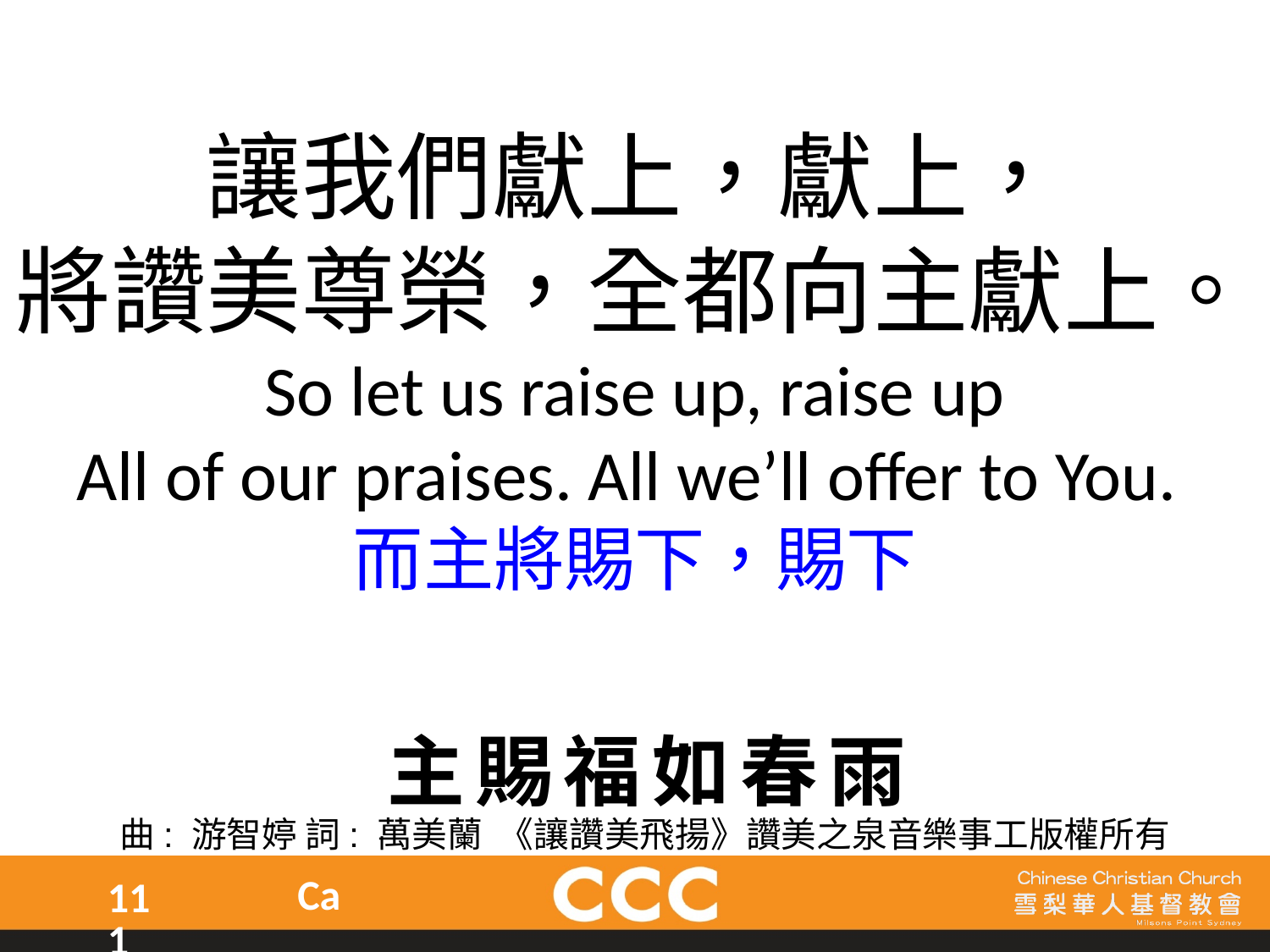

讓我們獻上，獻上，
將讚美尊榮，全都向主獻上。 So let us raise up, raise up
All of our praises. All we’ll offer to You.
而主將賜下，賜下
主賜福如春雨
曲: 游智婷 詞: 萬美蘭  《讓讚美飛揚》讚美之泉音樂事工版權所有
Ca
111